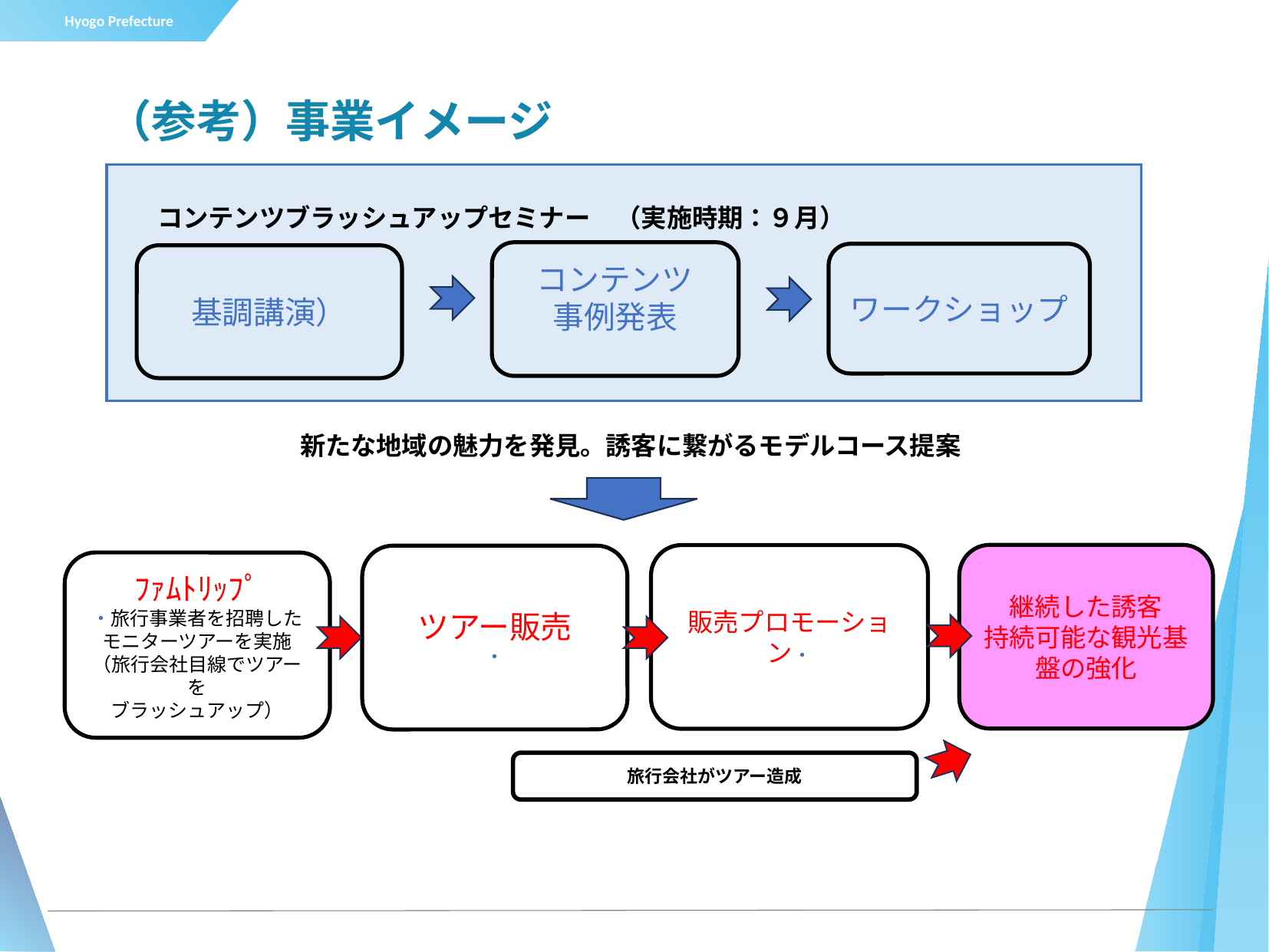

（参考）事業イメージ

コンテンツブラッシュアップセミナー　（実施時期：９月）
コンテンツ
事例発表

ワークショップ
基調講演）

新たな地域の魅力を発見。誘客に繋がるモデルコース提案

継続した誘客
持続可能な観光基盤の強化
販売プロモーション・
ツアー販売
・
ﾌｧﾑﾄﾘｯﾌﾟ
・旅行事業者を招聘したモニターツアーを実施
（旅行会社目線でツアーを
ブラッシュアップ）

旅行会社がツアー造成